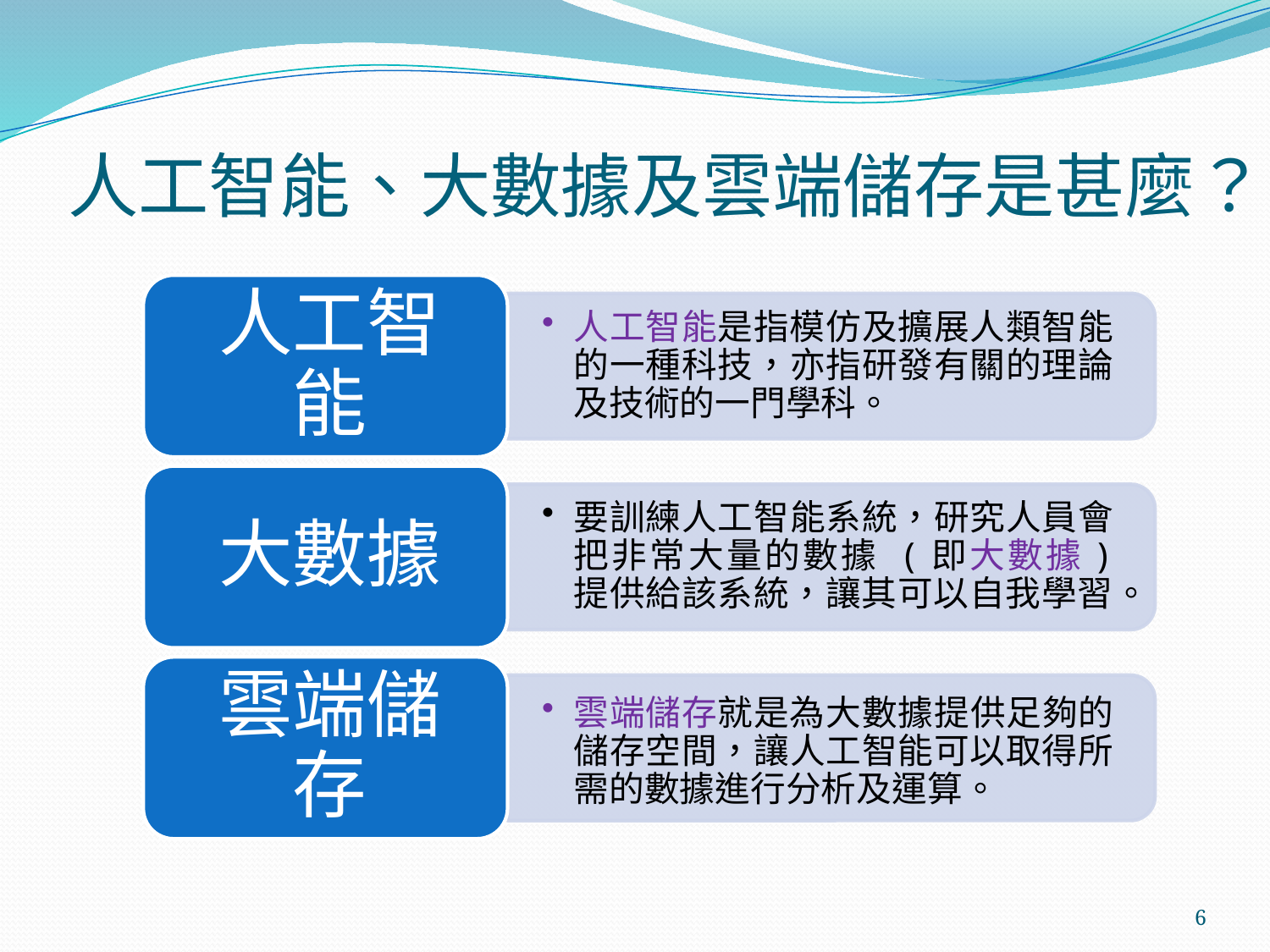

# 人工智能、大數據及雲端儲存是甚麼？

人工智能是指模仿及擴展人類智能的一種科技，亦指研發有關的理論及技術的一門學科。
人工智能
要訓練人工智能系統，研究人員會把非常大量的數據 (即大數據) 提供給該系統，讓其可以自我學習。
大數據

雲端儲存就是為大數據提供足夠的儲存空間，讓人工智能可以取得所需的數據進行分析及運算。

雲端儲存
6